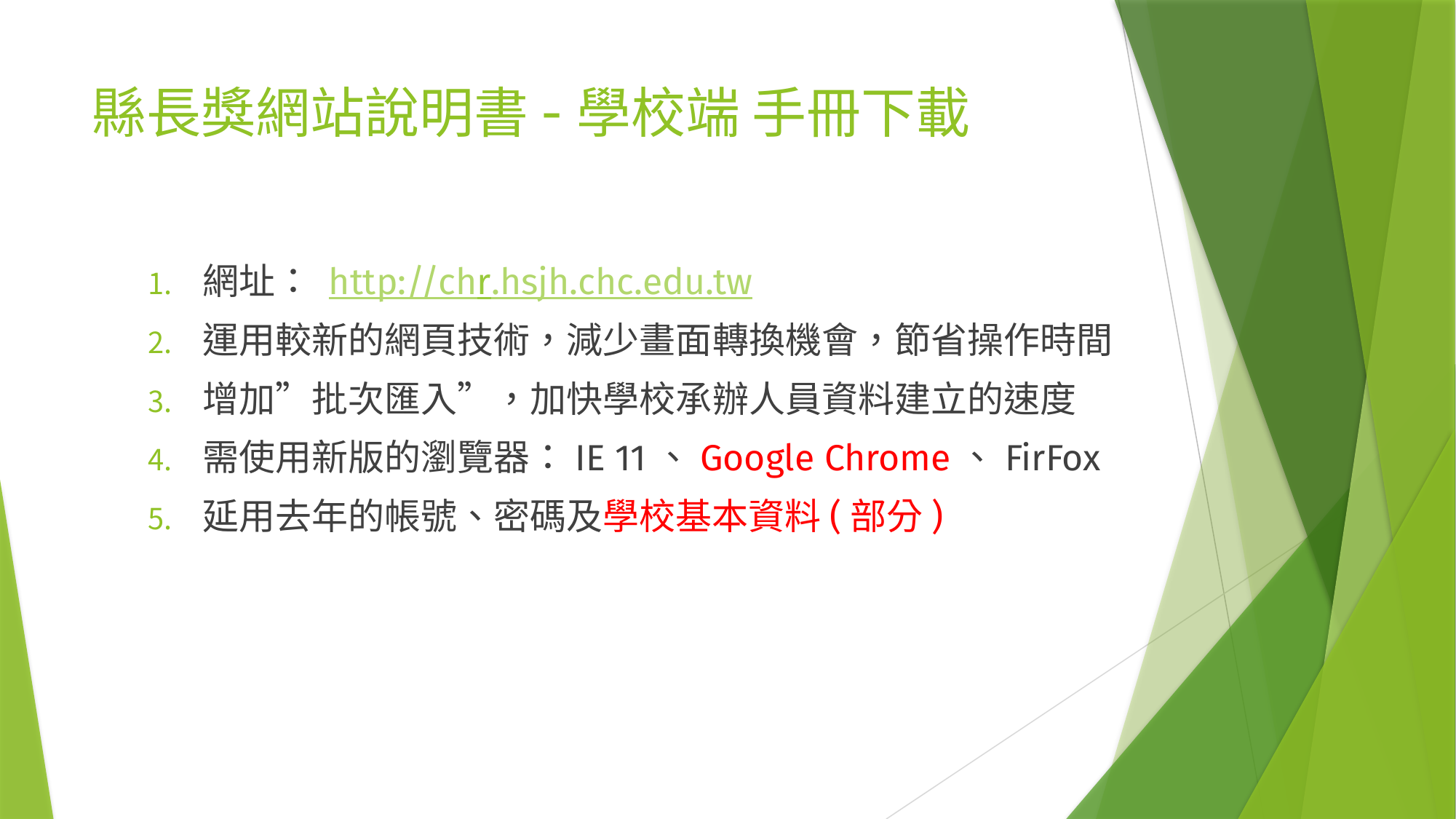

# 縣長獎網站說明書-學校端 手冊下載
網址： http://chr.hsjh.chc.edu.tw
運用較新的網頁技術，減少畫面轉換機會，節省操作時間
增加”批次匯入”，加快學校承辦人員資料建立的速度
需使用新版的瀏覽器：IE 11、Google Chrome、FirFox
延用去年的帳號、密碼及學校基本資料(部分)